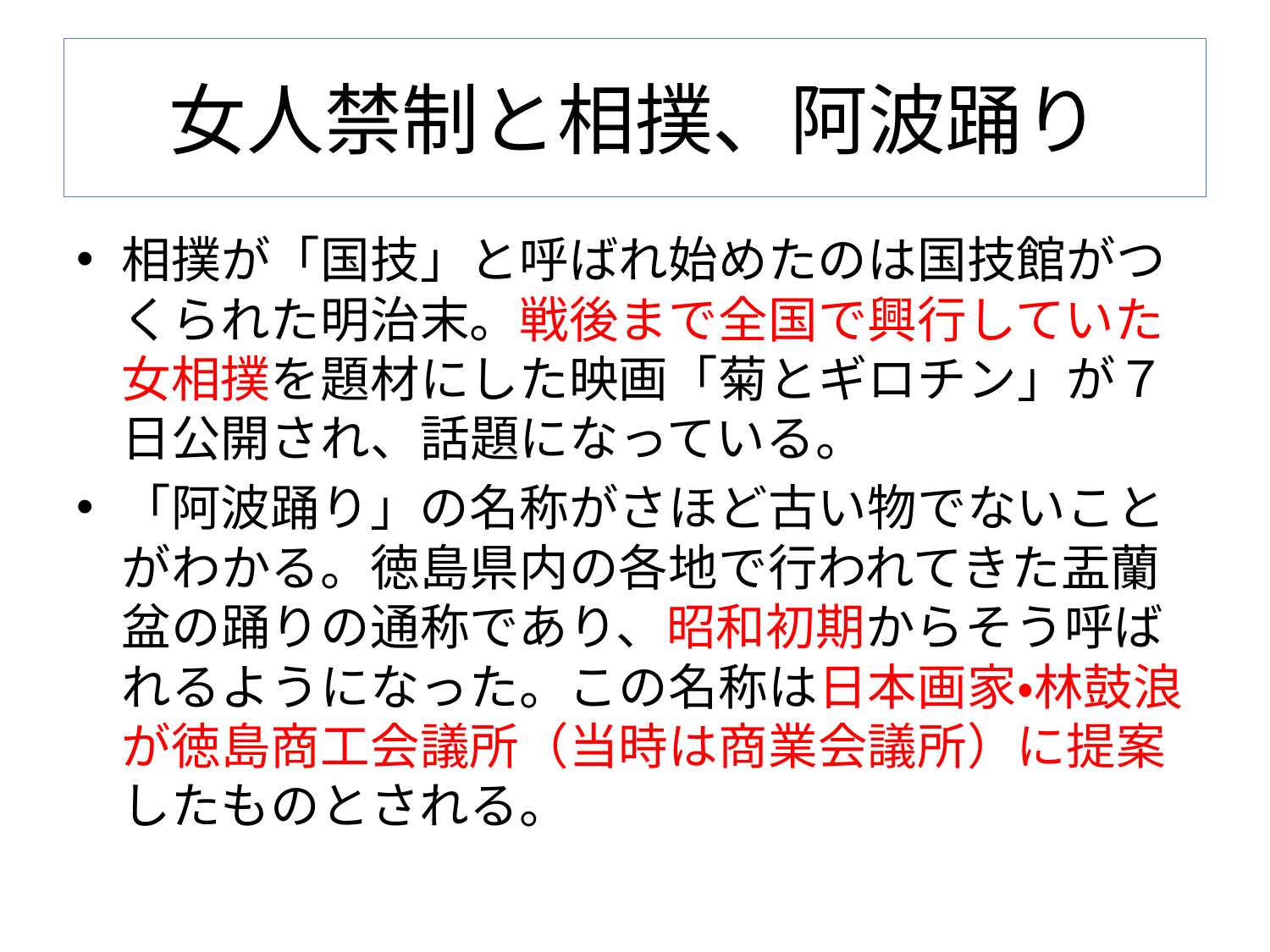

# 女人禁制と相撲、阿波踊り
相撲が「国技」と呼ばれ始めたのは国技館がつくられた明治末。戦後まで全国で興行していた女相撲を題材にした映画「菊とギロチン」が７日公開され、話題になっている。
「阿波踊り」の名称がさほど古い物でないことがわかる。徳島県内の各地で行われてきた盂蘭盆の踊りの通称であり、昭和初期からそう呼ばれるようになった。この名称は日本画家・林鼓浪が徳島商工会議所（当時は商業会議所）に提案したものとされる。